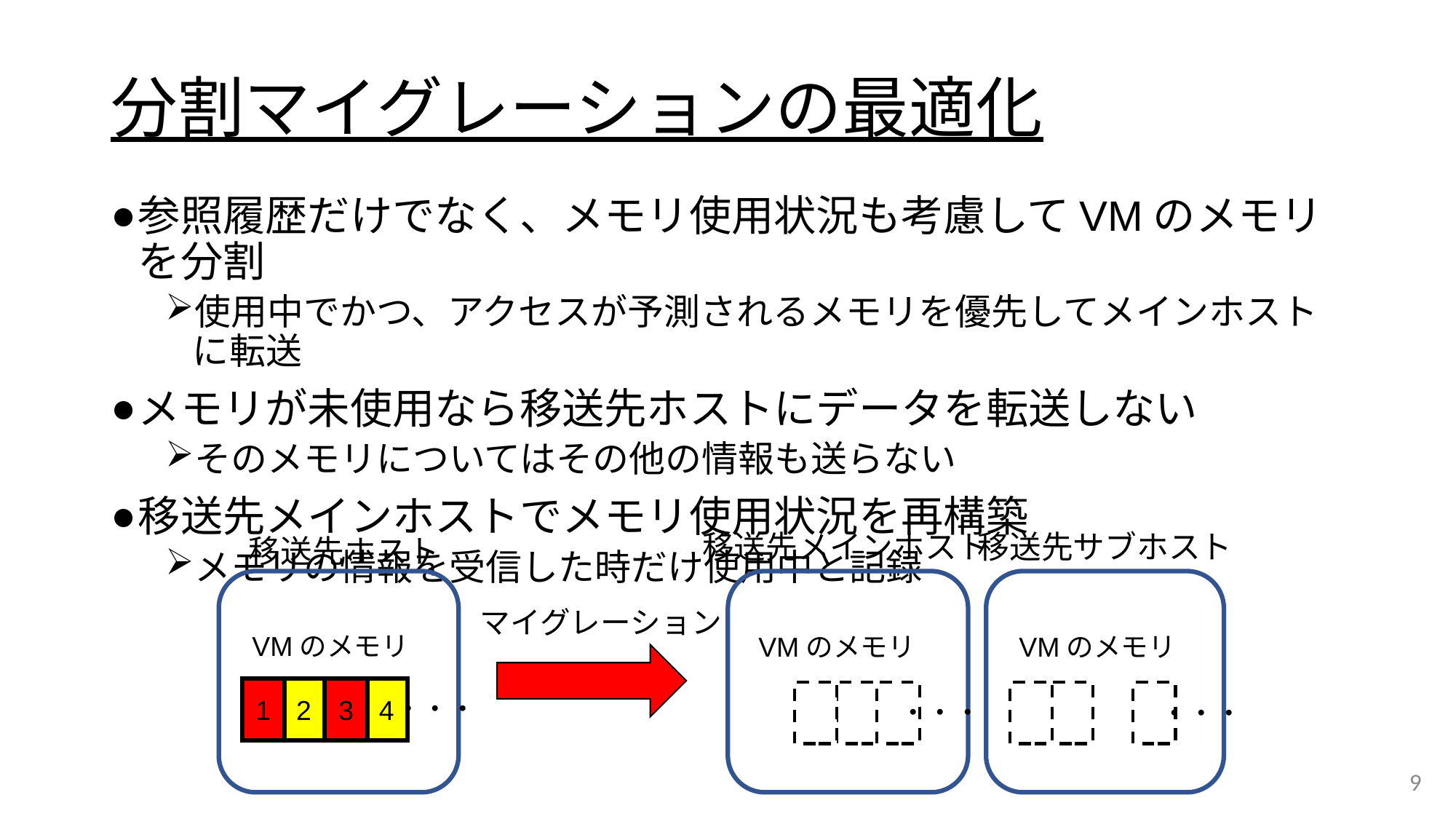

# 分割マイグレーションの最適化
参照履歴だけでなく、メモリ使用状況も考慮してVMのメモリを分割
使用中でかつ、アクセスが予測されるメモリを優先してメインホストに転送
メモリが未使用なら移送先ホストにデータを転送しない
そのメモリについてはその他の情報も送らない
移送先メインホストでメモリ使用状況を再構築
メモリの情報を受信した時だけ使用中と記録
移送先メインホスト
移送先サブホスト
移送先ホスト

マイグレーション
VMのメモリ
VMのメモリ
VMのメモリ

1
2
3
4

・・・
・・・
・・・
9